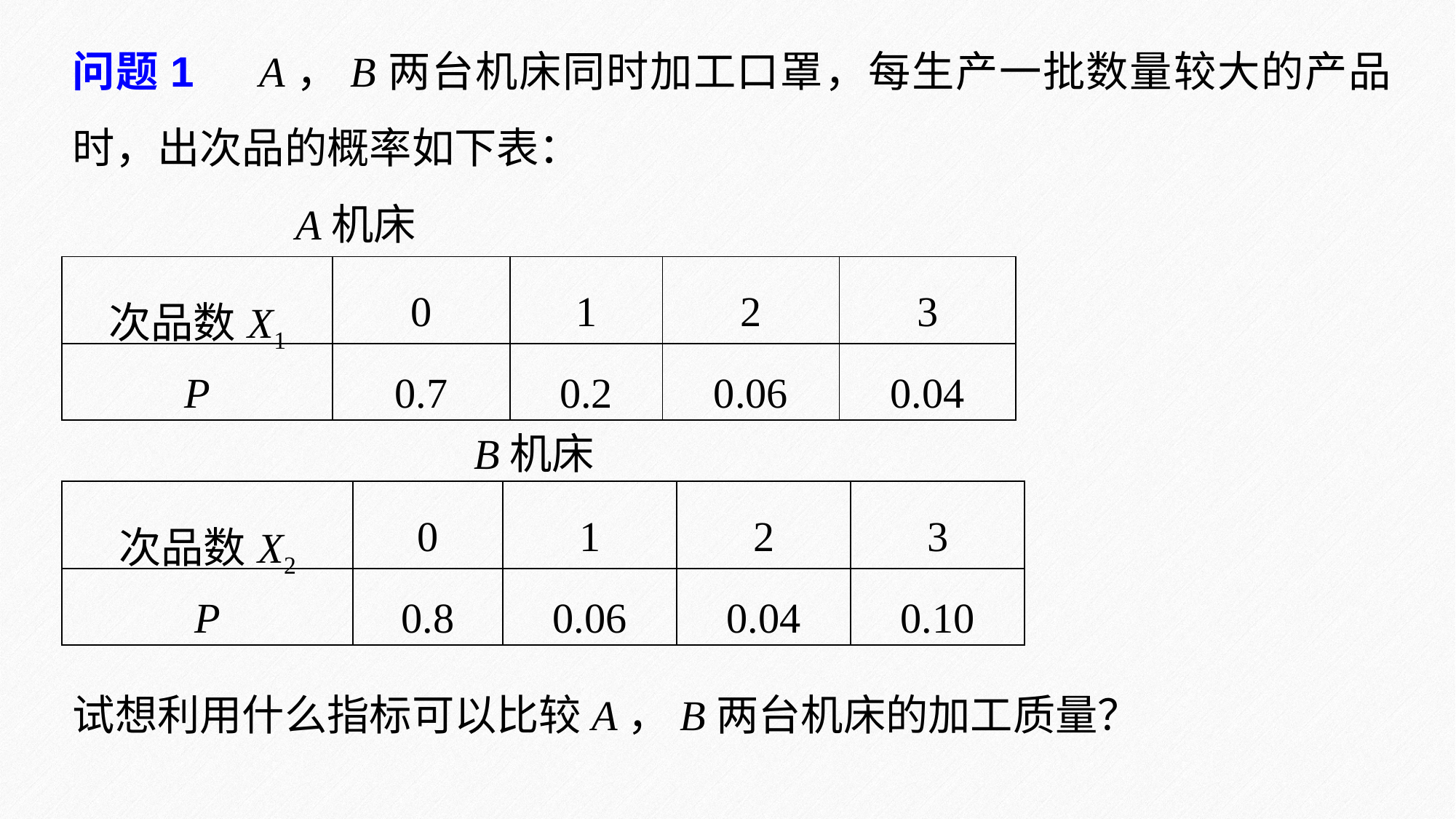

问题1　A，B两台机床同时加工口罩，每生产一批数量较大的产品时，出次品的概率如下表：
                                                   A机床

                                      B机床
| 次品数X1 | 0 | 1 | 2 | 3 |
| --- | --- | --- | --- | --- |
| P | 0.7 | 0.2 | 0.06 | 0.04 |
| 次品数X2 | 0 | 1 | 2 | 3 |
| --- | --- | --- | --- | --- |
| P | 0.8 | 0.06 | 0.04 | 0.10 |
试想利用什么指标可以比较A，B两台机床的加工质量？